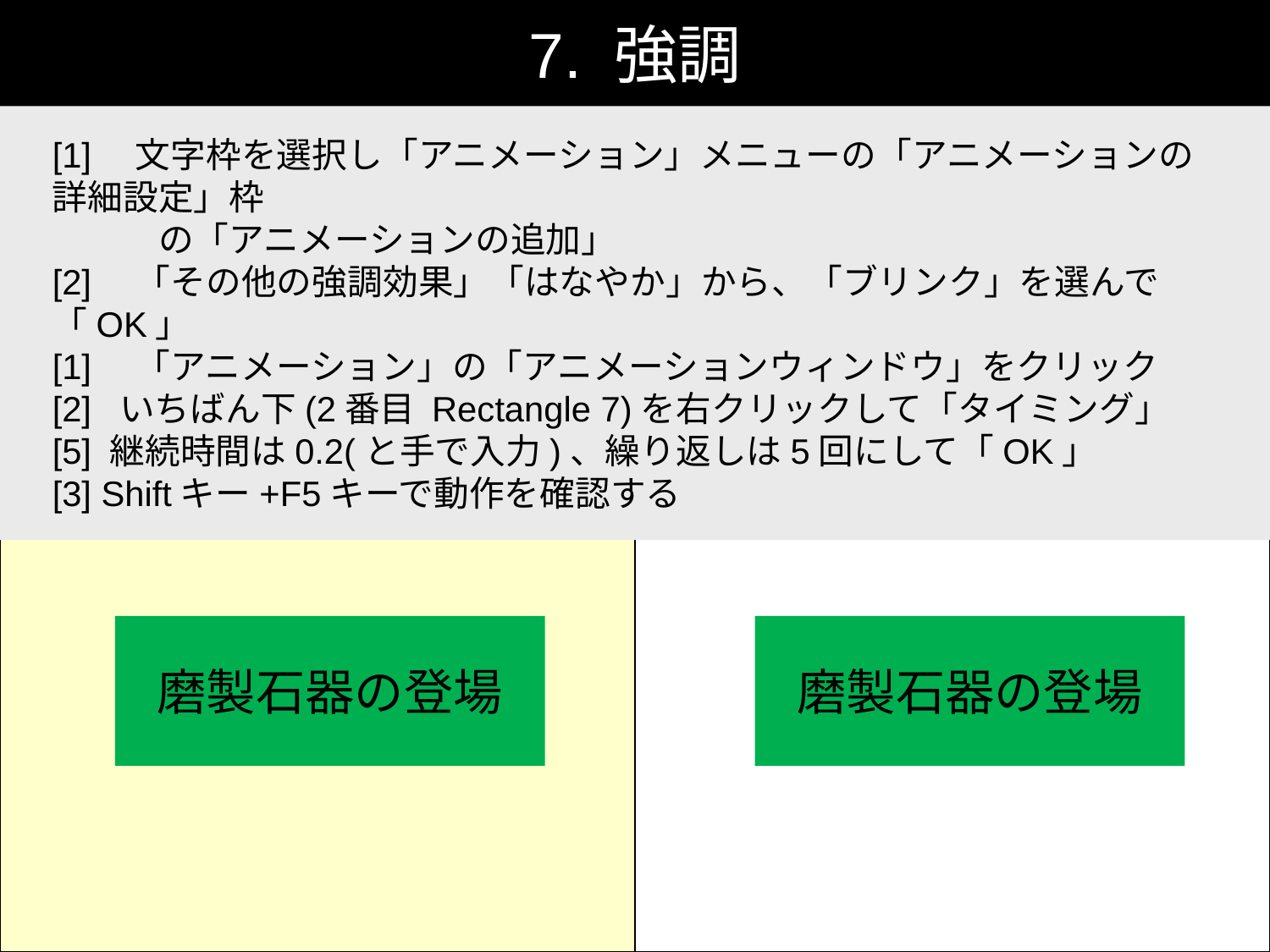

7. 強調
[1]　文字枠を選択し「アニメーション」メニューの「アニメーションの詳細設定」枠
　　　の「アニメーションの追加」
[2]　「その他の強調効果」「はなやか」から、「ブリンク」を選んで「OK」
[1]　「アニメーション」の「アニメーションウィンドウ」をクリック
[2]  いちばん下(2番目 Rectangle 7)を右クリックして「タイミング」
[5] 継続時間は0.2(と手で入力)、繰り返しは5回にして「OK」
[3] Shiftキー+F5キーで動作を確認する
磨製石器の登場
磨製石器の登場